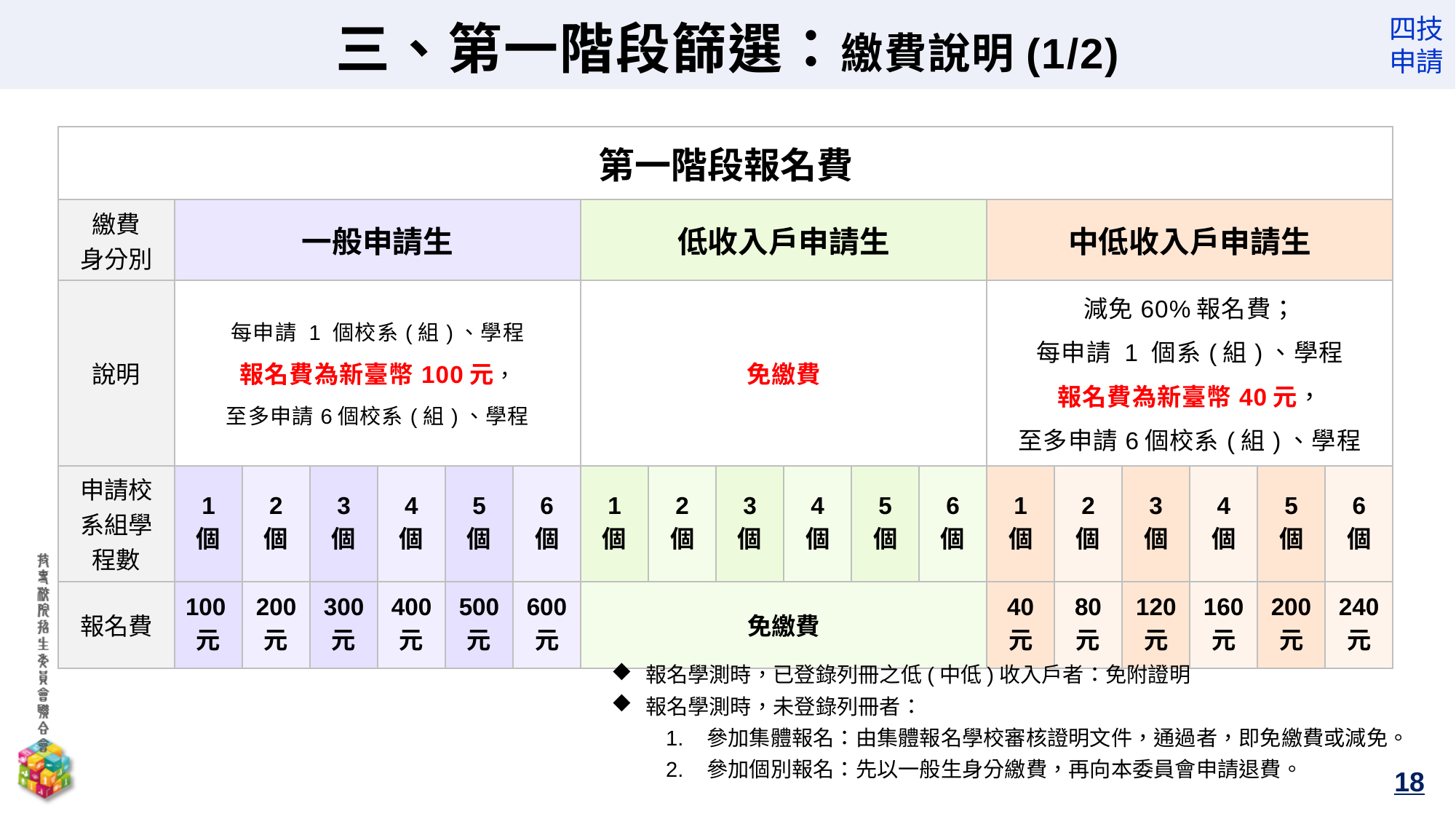

三、第一階段篩選：繳費說明(1/2)
| 第一階段報名費 |  |  |  |  |  |  |  |  |  |  |  |  |  |  |  |  |  |  |
| --- | --- | --- | --- | --- | --- | --- | --- | --- | --- | --- | --- | --- | --- | --- | --- | --- | --- | --- |
| 繳費 身分別 | 一般申請生 |  |  |  |  |  | 低收入戶申請生 |  |  |  |  |  | 中低收入戶申請生 |  |  |  |  |  |
| 說明 | 每申請 1 個校系(組)、學程 報名費為新臺幣100元， 至多申請6個校系(組)、學程 |  |  |  |  |  | 免繳費 |  |  |  |  |  | 減免60%報名費； 每申請 1 個系(組)、學程 報名費為新臺幣40元， 至多申請6個校系(組)、學程 |  |  |  |  |  |
| 申請校系組學程數 | 1 個 | 2 個 | 3 個 | 4 個 | 5 個 | 6 個 | 1 個 | 2 個 | 3 個 | 4 個 | 5 個 | 6 個 | 1 個 | 2 個 | 3 個 | 4 個 | 5 個 | 6 個 |
| 報名費 | 100元 | 200 元 | 300 元 | 400 元 | 500 元 | 600 元 | 免繳費 |  |  |  |  |  | 40 元 | 80 元 | 120 元 | 160 元 | 200 元 | 240 元 |
報名學測時，已登錄列冊之低(中低)收入戶者：免附證明
報名學測時，未登錄列冊者：
參加集體報名：由集體報名學校審核證明文件，通過者，即免繳費或減免。
參加個別報名：先以一般生身分繳費，再向本委員會申請退費。
18